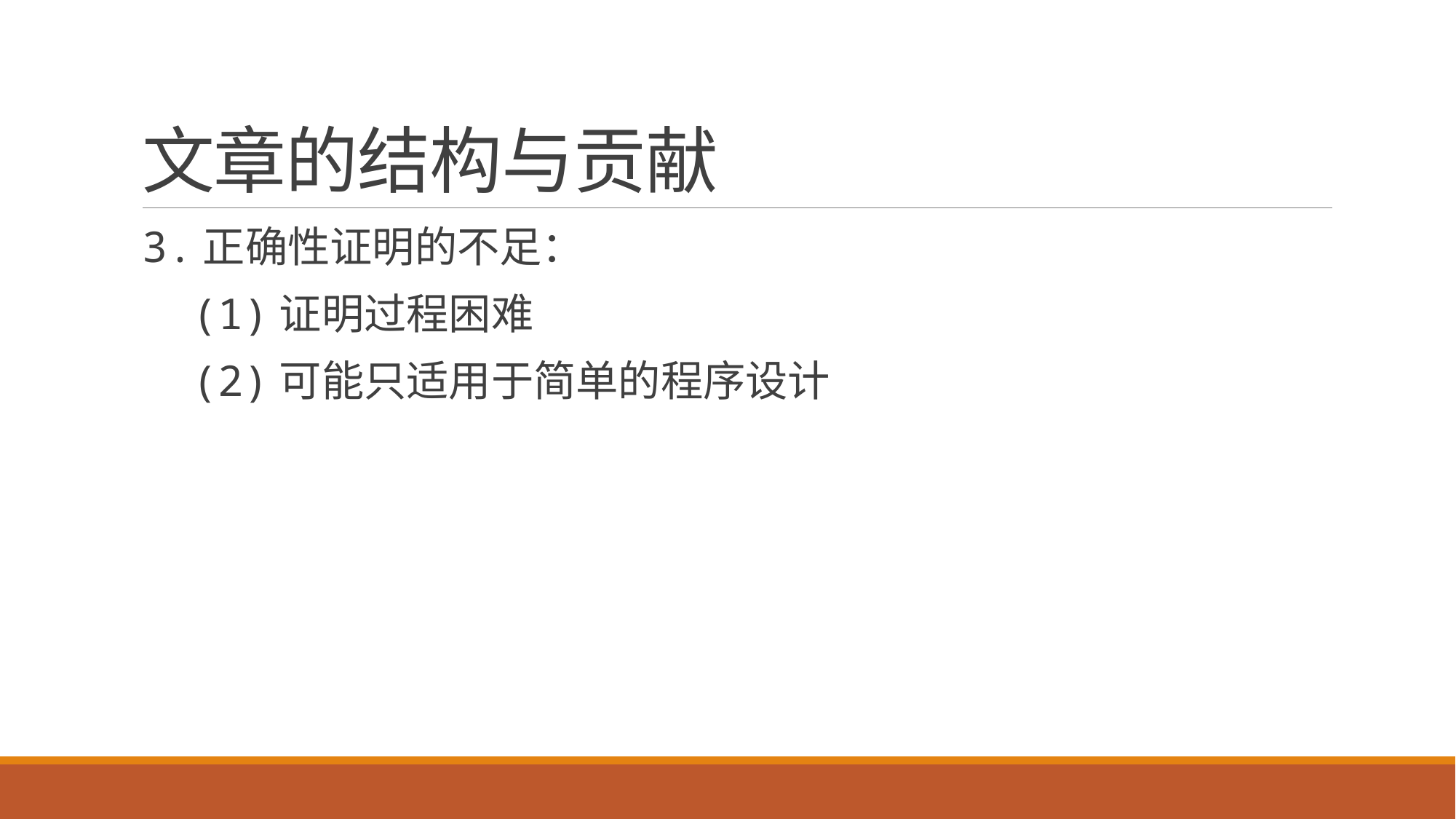

# 文章的结构与贡献
3.正确性证明的不足：
  (1)证明过程困难
  (2)可能只适用于简单的程序设计